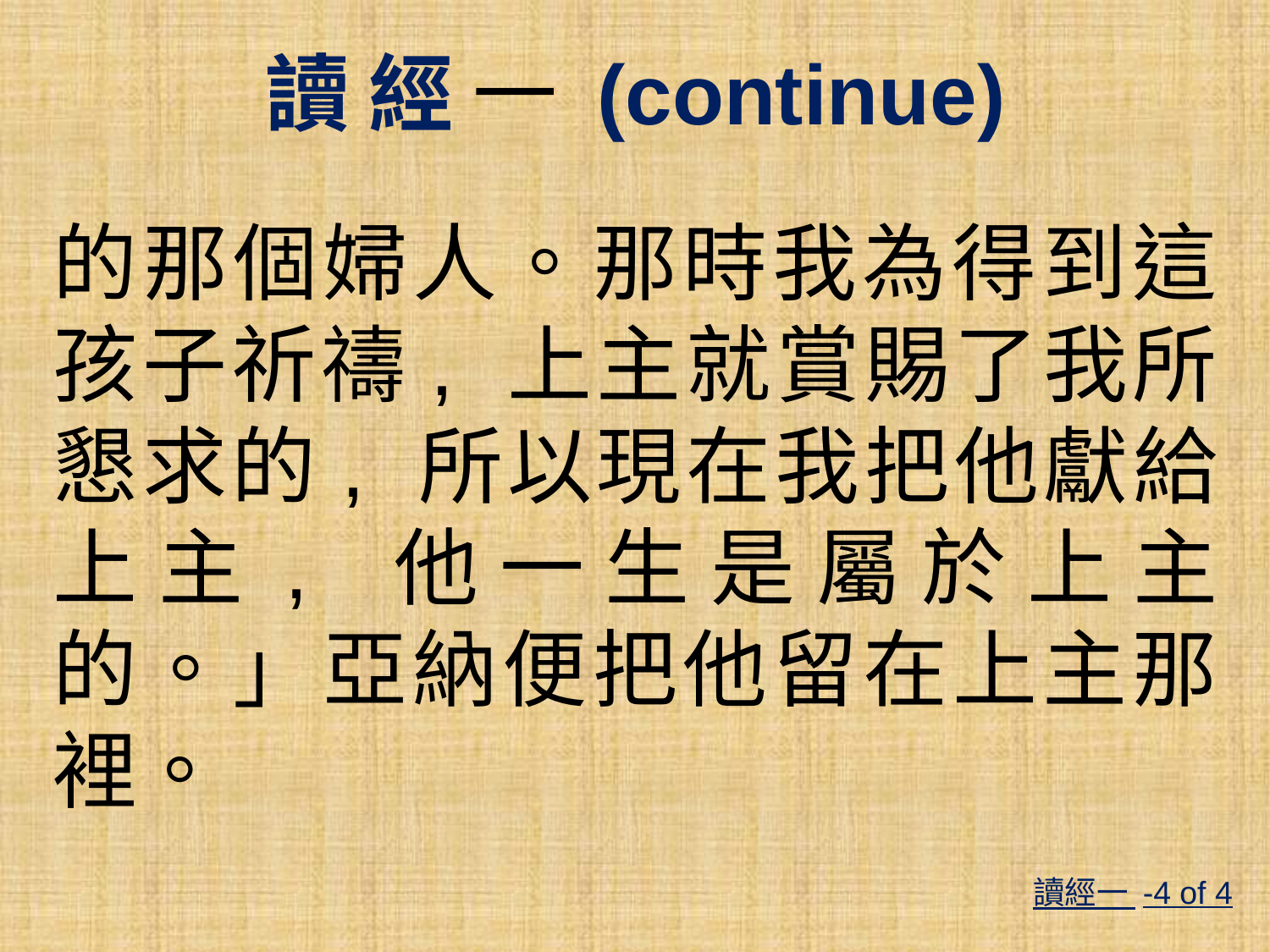

讀 經 一 (continue)

的那個婦人。那時我為得到這孩子祈禱, 上主就賞賜了我所懇求的, 所以現在我把他獻給上主, 他一生是屬於上主的。」亞納便把他留在上主那裡。
#
讀經一 -4 of 4